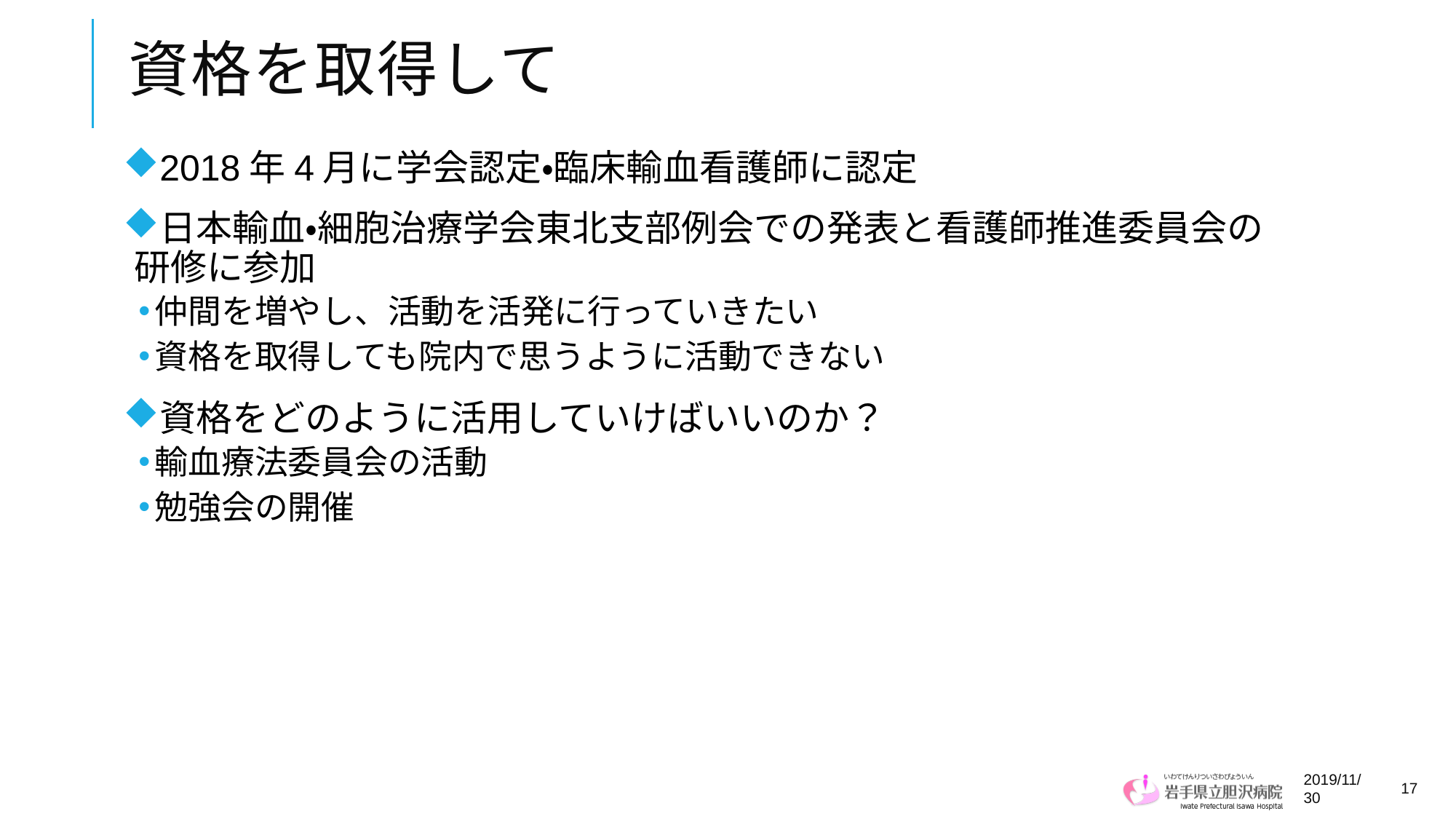

# 資格を取得して
2018年4月に学会認定・臨床輸血看護師に認定
日本輸血・細胞治療学会東北支部例会での発表と看護師推進委員会の　　　研修に参加
仲間を増やし、活動を活発に行っていきたい
資格を取得しても院内で思うように活動できない
資格をどのように活用していけばいいのか？
輸血療法委員会の活動
勉強会の開催

2019/11/30
17